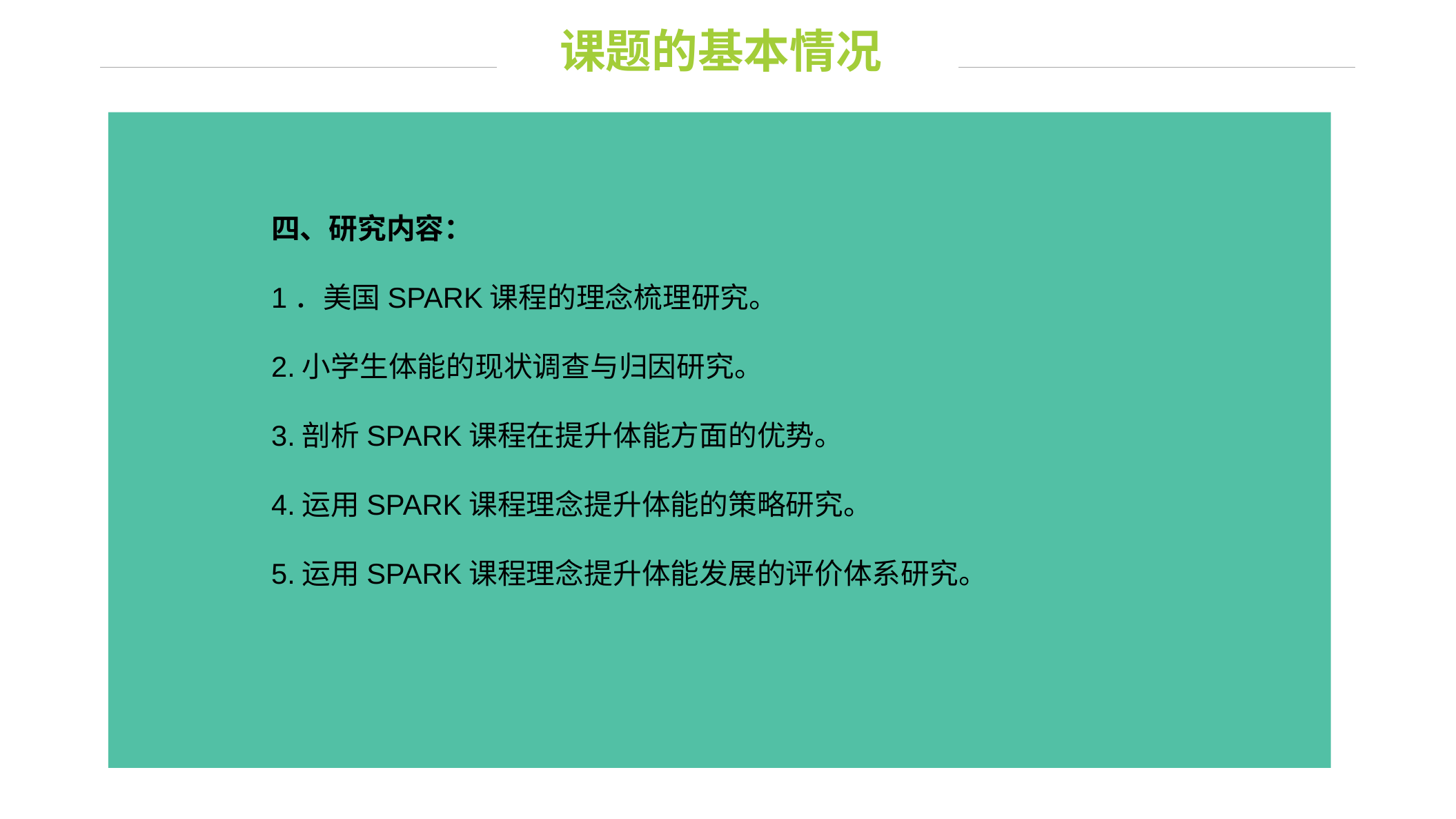

课题的基本情况

四、研究内容：

1．美国SPARK课程的理念梳理研究。

2.小学生体能的现状调查与归因研究。

3.剖析SPARK课程在提升体能方面的优势。

4.运用SPARK课程理念提升体能的策略研究。

5.运用SPARK课程理念提升体能发展的评价体系研究。